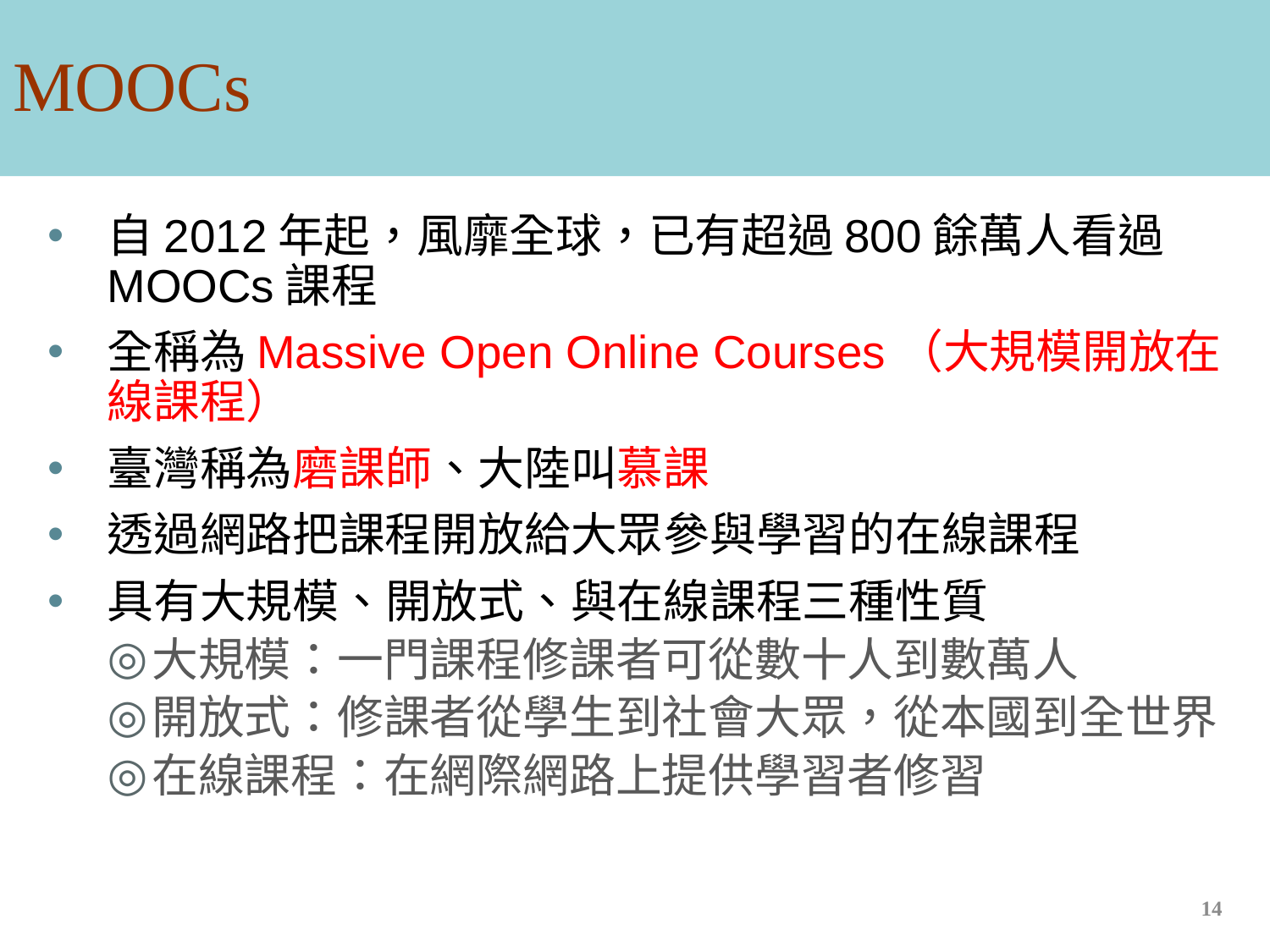

# MOOCs
自2012年起，風靡全球，已有超過800餘萬人看過MOOCs課程
全稱為Massive Open Online Courses（大規模開放在線課程）
臺灣稱為磨課師、大陸叫慕課
透過網路把課程開放給大眾參與學習的在線課程
具有大規模、開放式、與在線課程三種性質
大規模：一門課程修課者可從數十人到數萬人
開放式：修課者從學生到社會大眾，從本國到全世界
在線課程：在網際網路上提供學習者修習

14